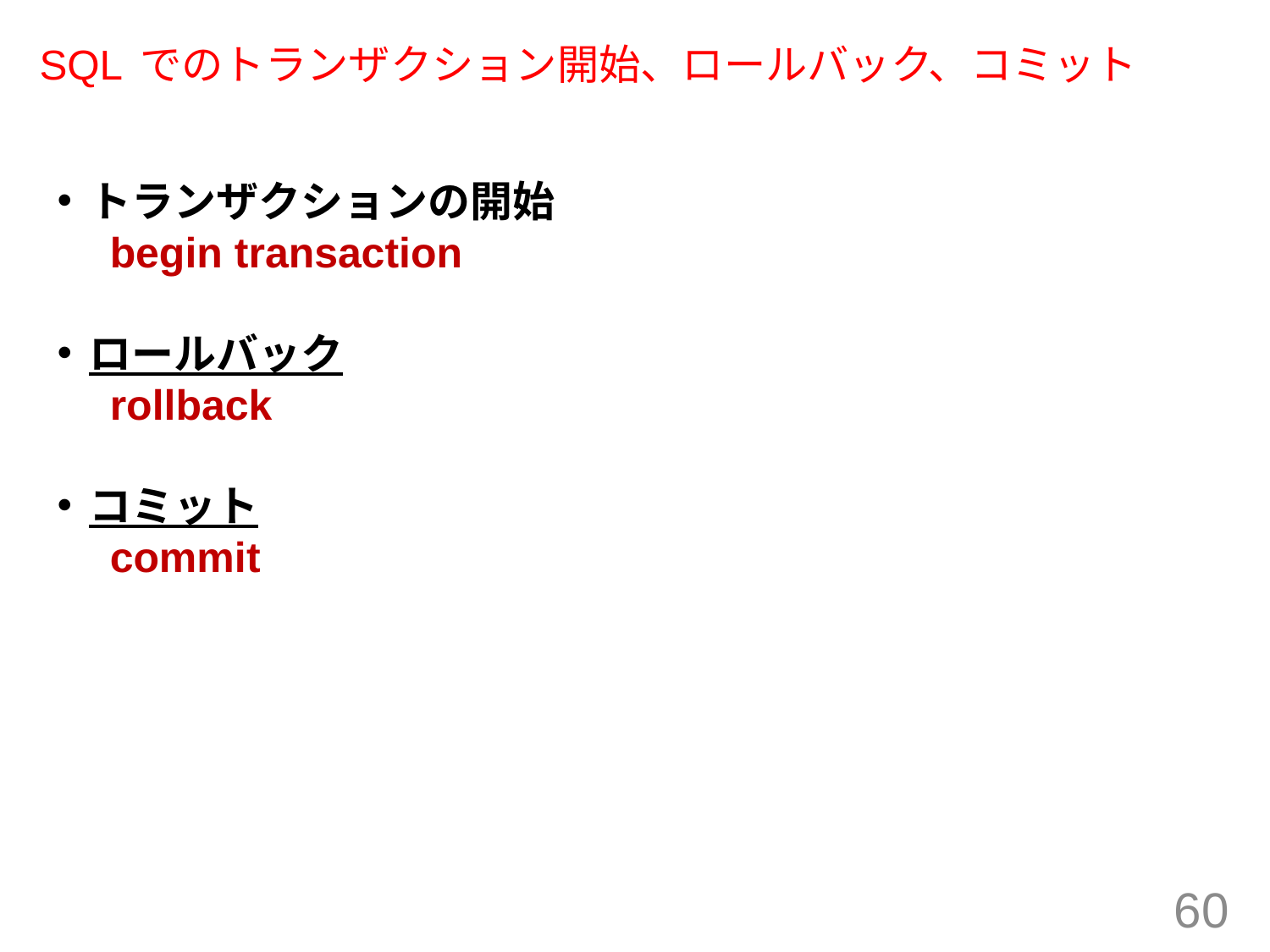

SQL でのトランザクション開始、ロールバック、コミット

トランザクションの開始
　begin transaction

ロールバック
　rollback

コミット
　commit

60